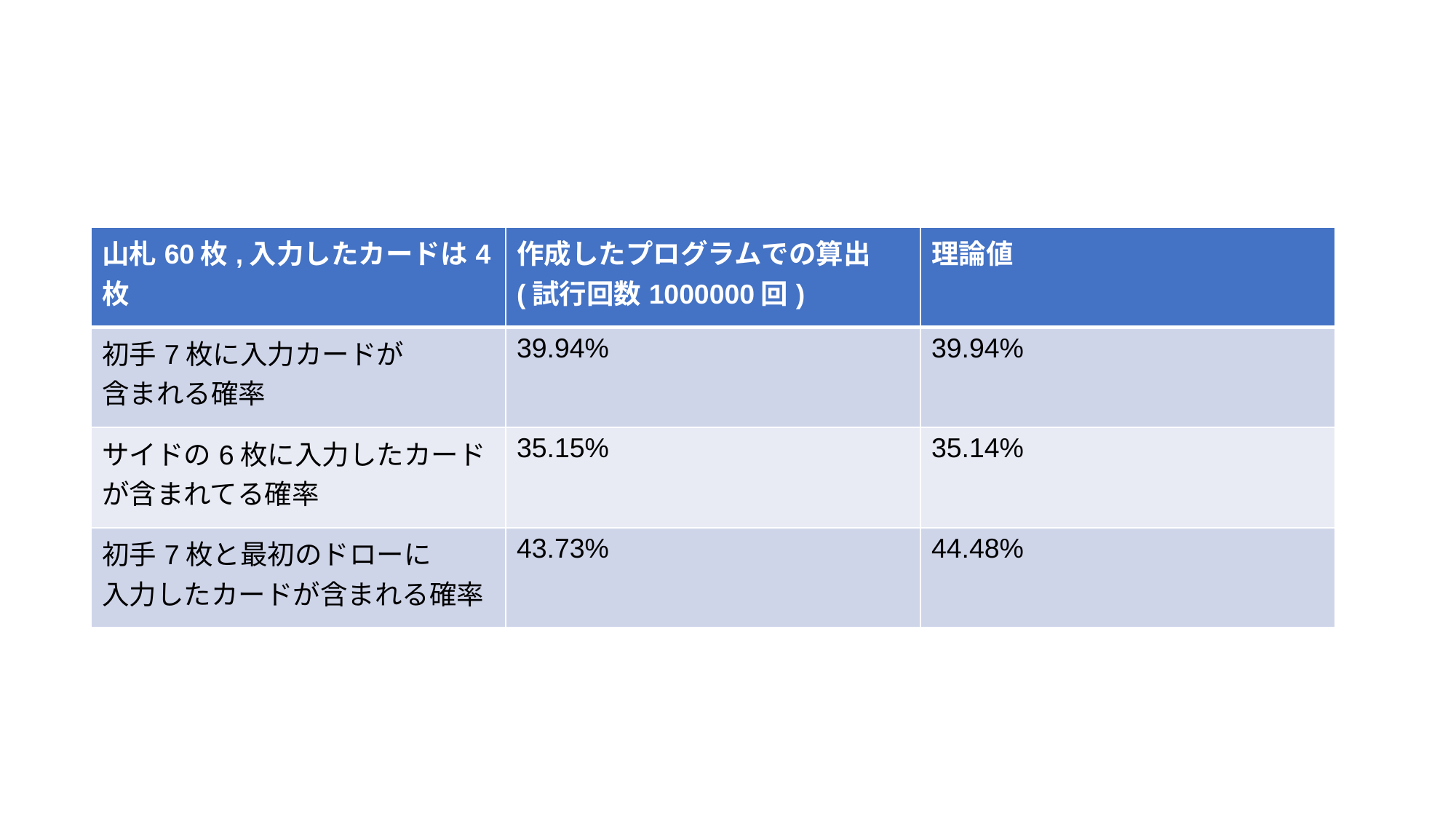

| 山札60枚,入力したカードは4枚 | 作成したプログラムでの算出 (試行回数1000000回) | 理論値 |
| --- | --- | --- |
| 初手7枚に入力カードが 含まれる確率 | 39.94% | 39.94% |
| サイドの6枚に入力したカードが含まれてる確率 | 35.15% | 35.14% |
| 初手7枚と最初のドローに 入力したカードが含まれる確率 | 43.73% | 44.48% |